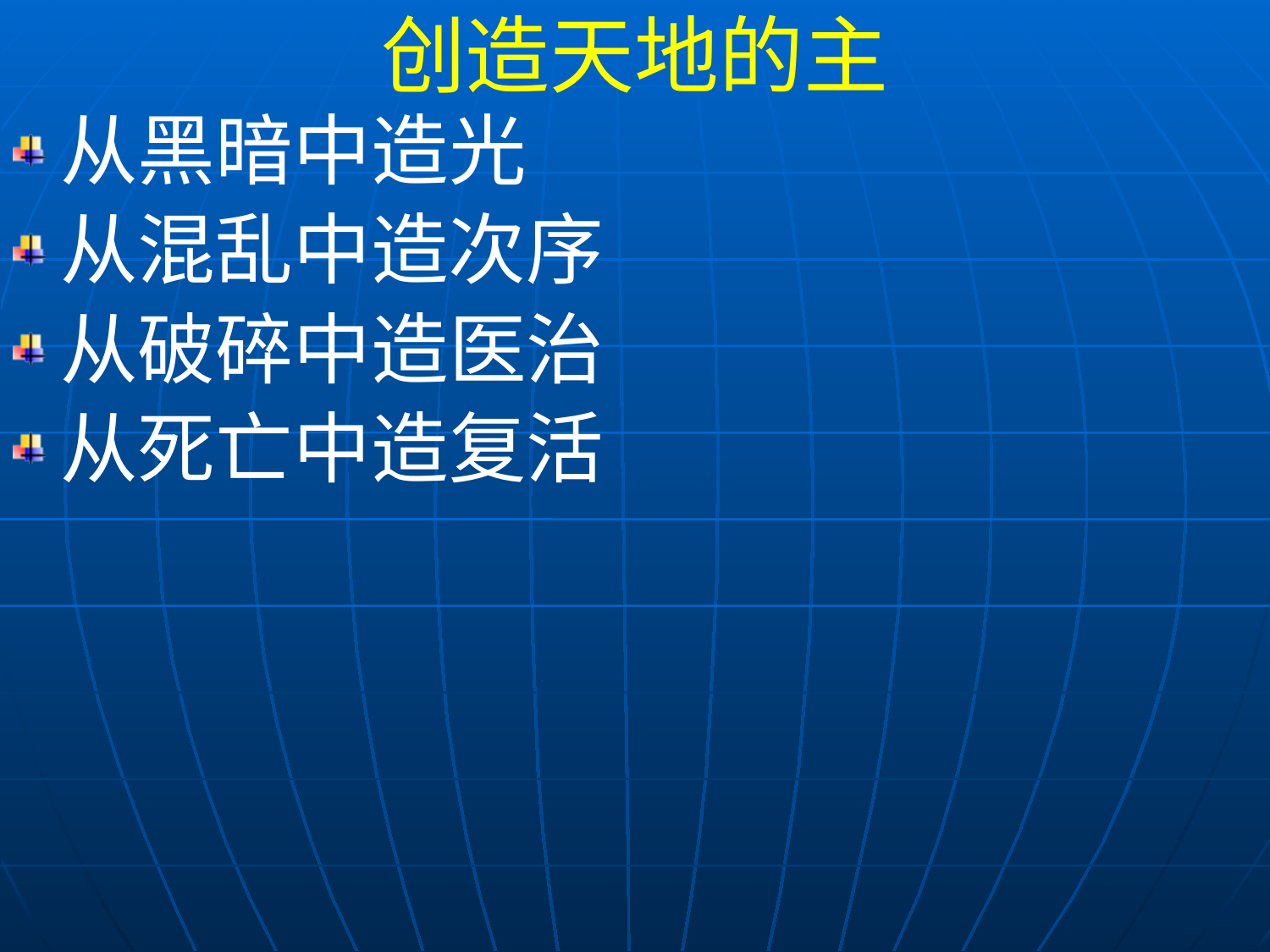

创造天地的主
从黑暗中造光
从混乱中造次序
从破碎中造医治
从死亡中造复活